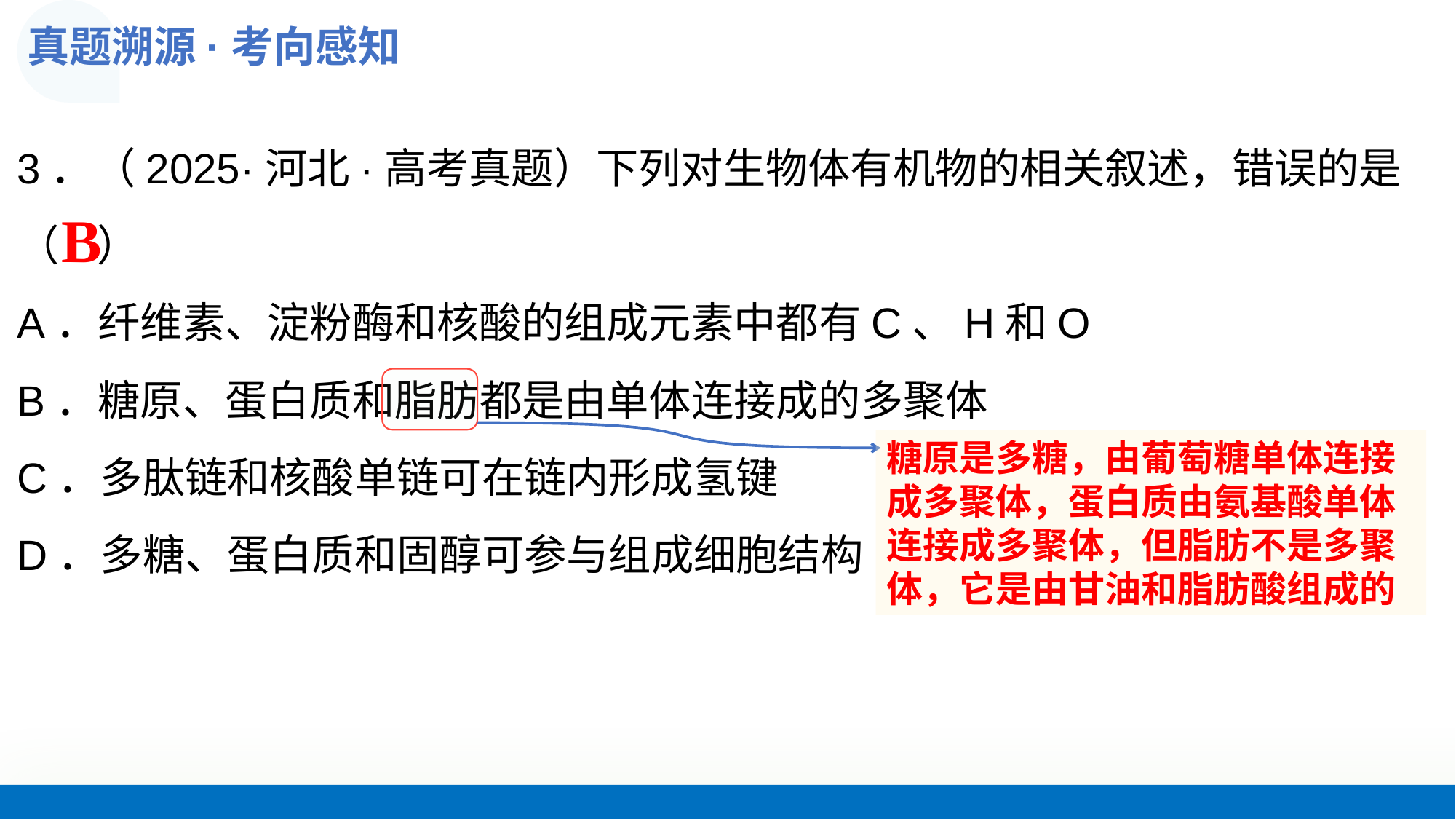

真题溯源·考向感知
3．（2025·河北·高考真题）下列对生物体有机物的相关叙述，错误的是
（    ）
A．纤维素、淀粉酶和核酸的组成元素中都有C、H和O
B．糖原、蛋白质和脂肪都是由单体连接成的多聚体
C．多肽链和核酸单链可在链内形成氢键
D．多糖、蛋白质和固醇可参与组成细胞结构
B

糖原是多糖，由葡萄糖单体连接成多聚体，蛋白质由氨基酸单体连接成多聚体，但脂肪不是多聚体，它是由甘油和脂肪酸组成的